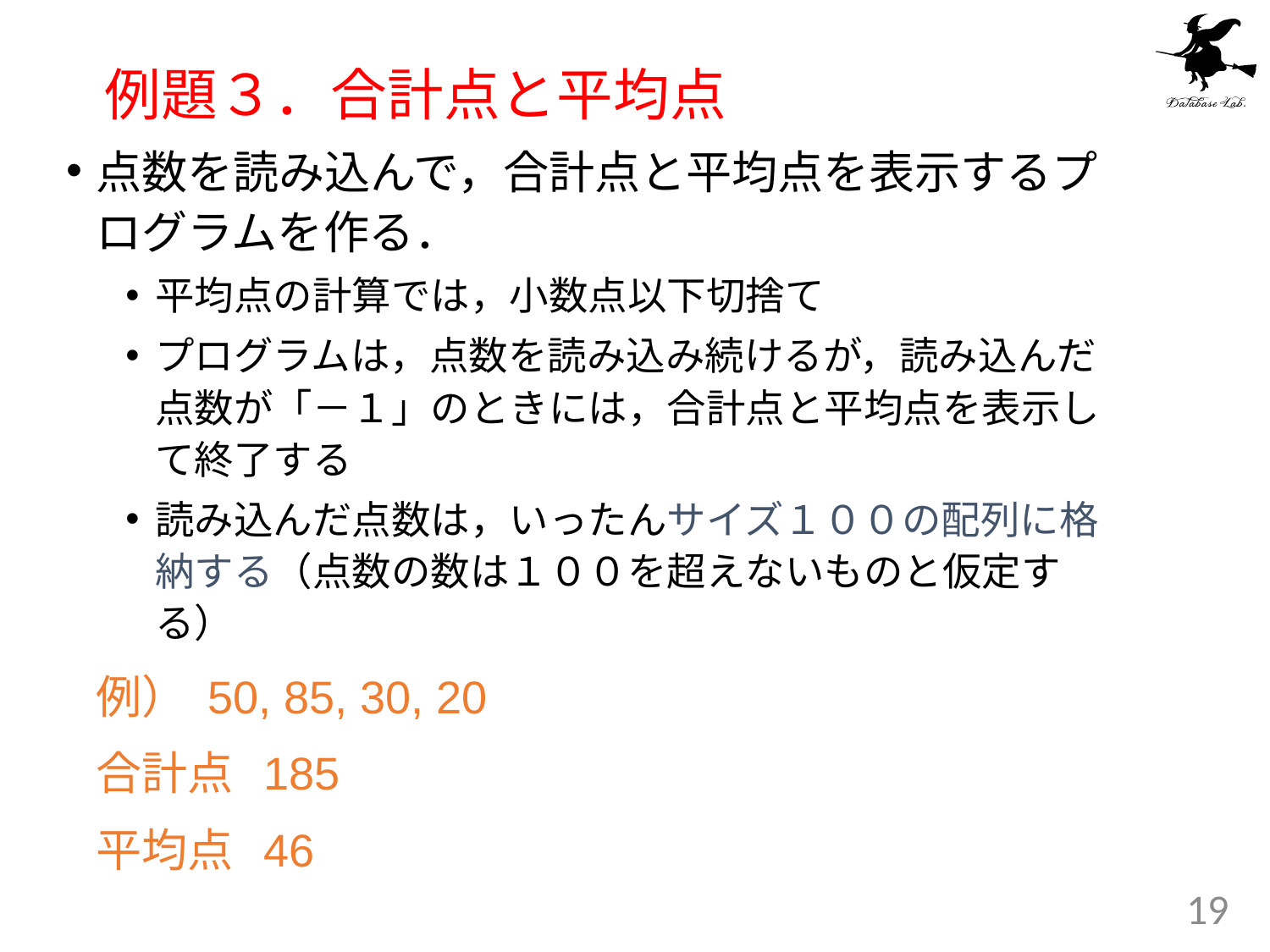

# 例題３．合計点と平均点
点数を読み込んで，合計点と平均点を表示するプログラムを作る．
平均点の計算では，小数点以下切捨て
プログラムは，点数を読み込み続けるが，読み込んだ点数が「－１」のときには，合計点と平均点を表示して終了する
読み込んだ点数は，いったんサイズ１００の配列に格納する（点数の数は１００を超えないものと仮定する）
		例） 50, 85, 30, 20
			合計点  185
			平均点  46
19